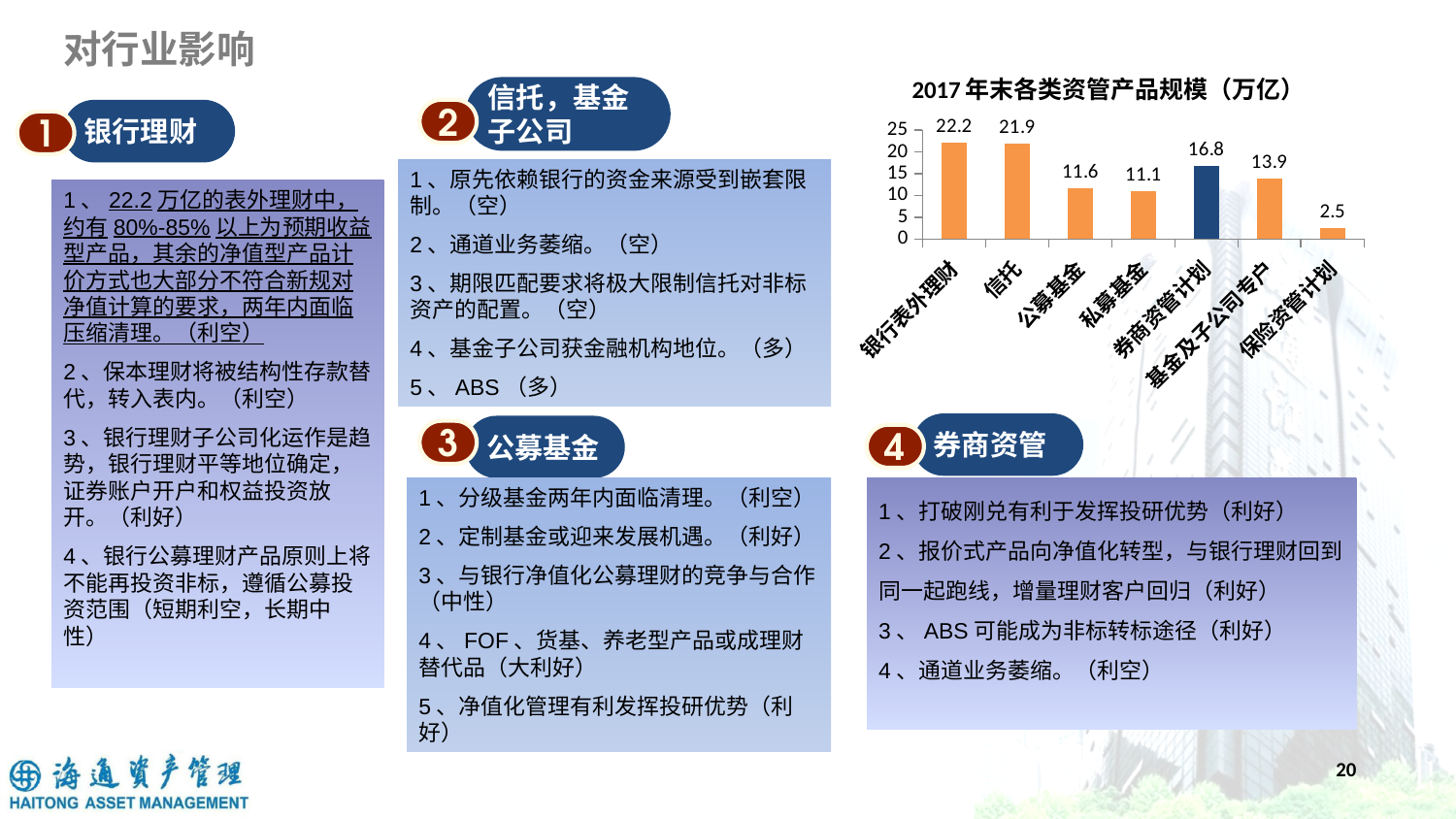

对行业影响

### Chart: 2017年末各类资管产品规模（万亿）

| Category | 规模（万亿） |
|---|---|
| 银行表外理财 | 22.2 |
| 信托 | 21.9 |
| 公募基金 | 11.6 |
| 私募基金 | 11.1 |
| 券商资管计划 | 16.8 |
| 基金及子公司专户 | 13.9 |
| 保险资管计划 | 2.5 |
信托，基金子公司
银行理财
2
1
1、原先依赖银行的资金来源受到嵌套限制。（空）
2、通道业务萎缩。（空）
3、期限匹配要求将极大限制信托对非标资产的配置。（空）
4、基金子公司获金融机构地位。（多）
5、ABS（多）
1、22.2万亿的表外理财中，约有80%-85%以上为预期收益型产品，其余的净值型产品计价方式也大部分不符合新规对净值计算的要求，两年内面临压缩清理。（利空）
2、保本理财将被结构性存款替代，转入表内。（利空）
3、银行理财子公司化运作是趋势，银行理财平等地位确定，证券账户开户和权益投资放开。（利好）
4、银行公募理财产品原则上将不能再投资非标，遵循公募投资范围（短期利空，长期中性）

券商资管
公募基金
3
4
1、分级基金两年内面临清理。（利空）
2、定制基金或迎来发展机遇。（利好）
3、与银行净值化公募理财的竞争与合作（中性）
4、FOF、货基、养老型产品或成理财替代品（大利好）
5、净值化管理有利发挥投研优势（利好）
1、打破刚兑有利于发挥投研优势（利好）
2、报价式产品向净值化转型，与银行理财回到同一起跑线，增量理财客户回归（利好）
3、ABS可能成为非标转标途径（利好）
4、通道业务萎缩。（利空）

20